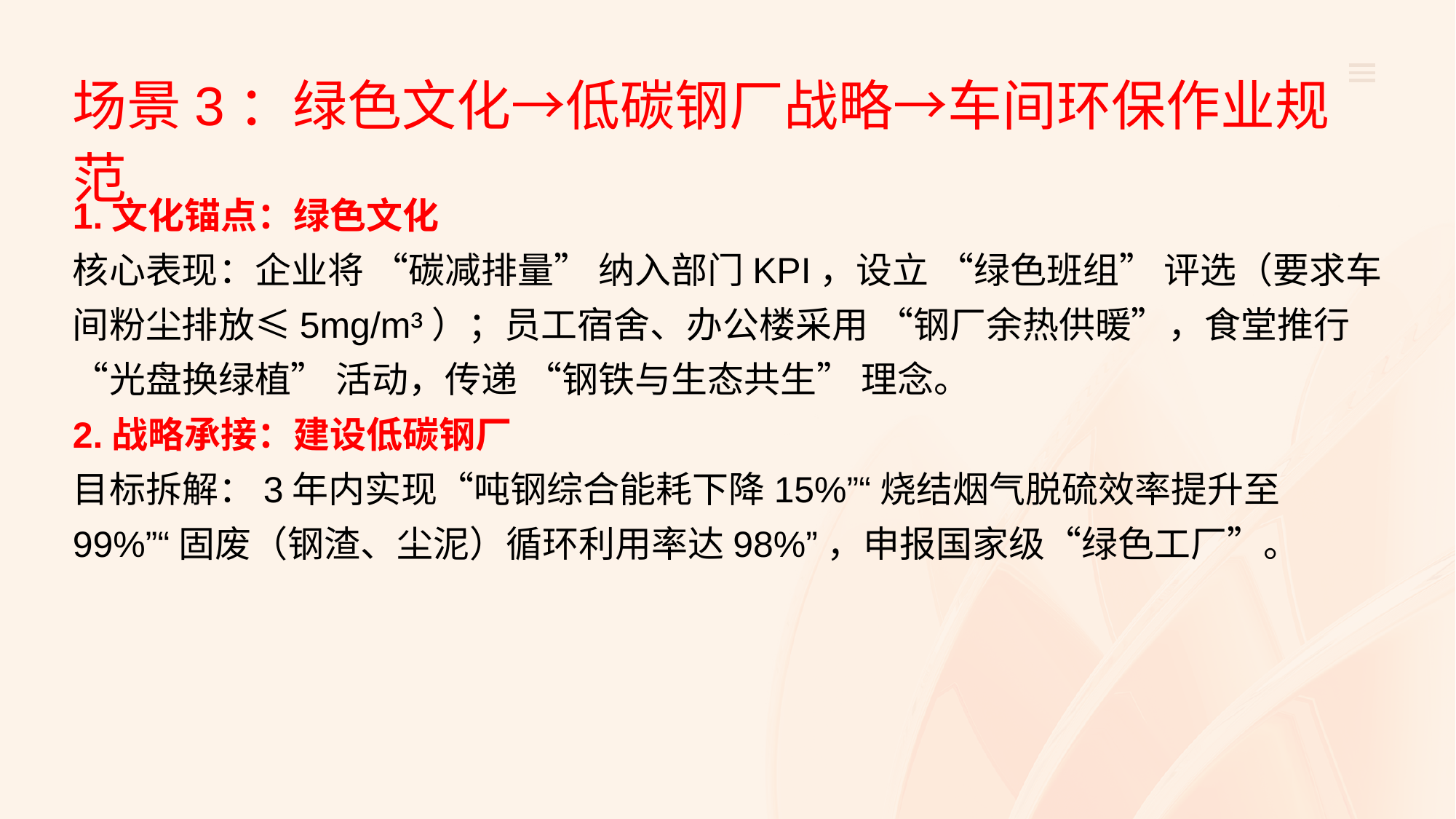

场景3：绿色文化→低碳钢厂战略→车间环保作业规范
1.文化锚点：绿色文化
核心表现：企业将 “碳减排量” 纳入部门KPI，设立 “绿色班组” 评选（要求车间粉尘排放≤5mg/m³）；员工宿舍、办公楼采用 “钢厂余热供暖”，食堂推行 “光盘换绿植” 活动，传递 “钢铁与生态共生” 理念。
2.战略承接：建设低碳钢厂
目标拆解：3年内实现“吨钢综合能耗下降15%”“烧结烟气脱硫效率提升至 99%”“固废（钢渣、尘泥）循环利用率达98%”，申报国家级“绿色工厂”。